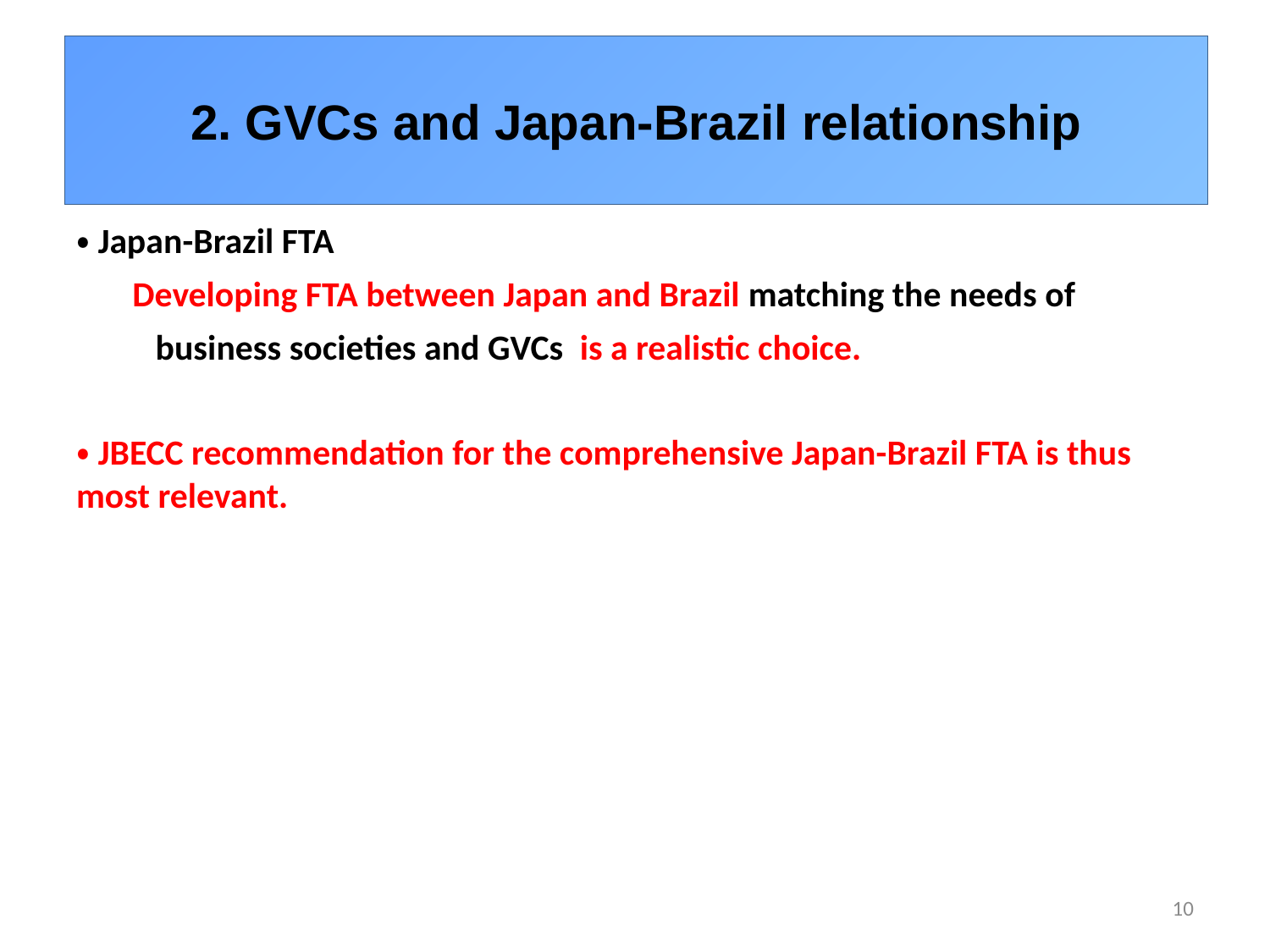

# 2. GVCs and Japan-Brazil relationship
・Japan-Brazil FTA
       Developing FTA between Japan and Brazil matching the needs of
　　business societies and GVCs  is a realistic choice.

・JBECC recommendation for the comprehensive Japan-Brazil FTA is thus most relevant.

10